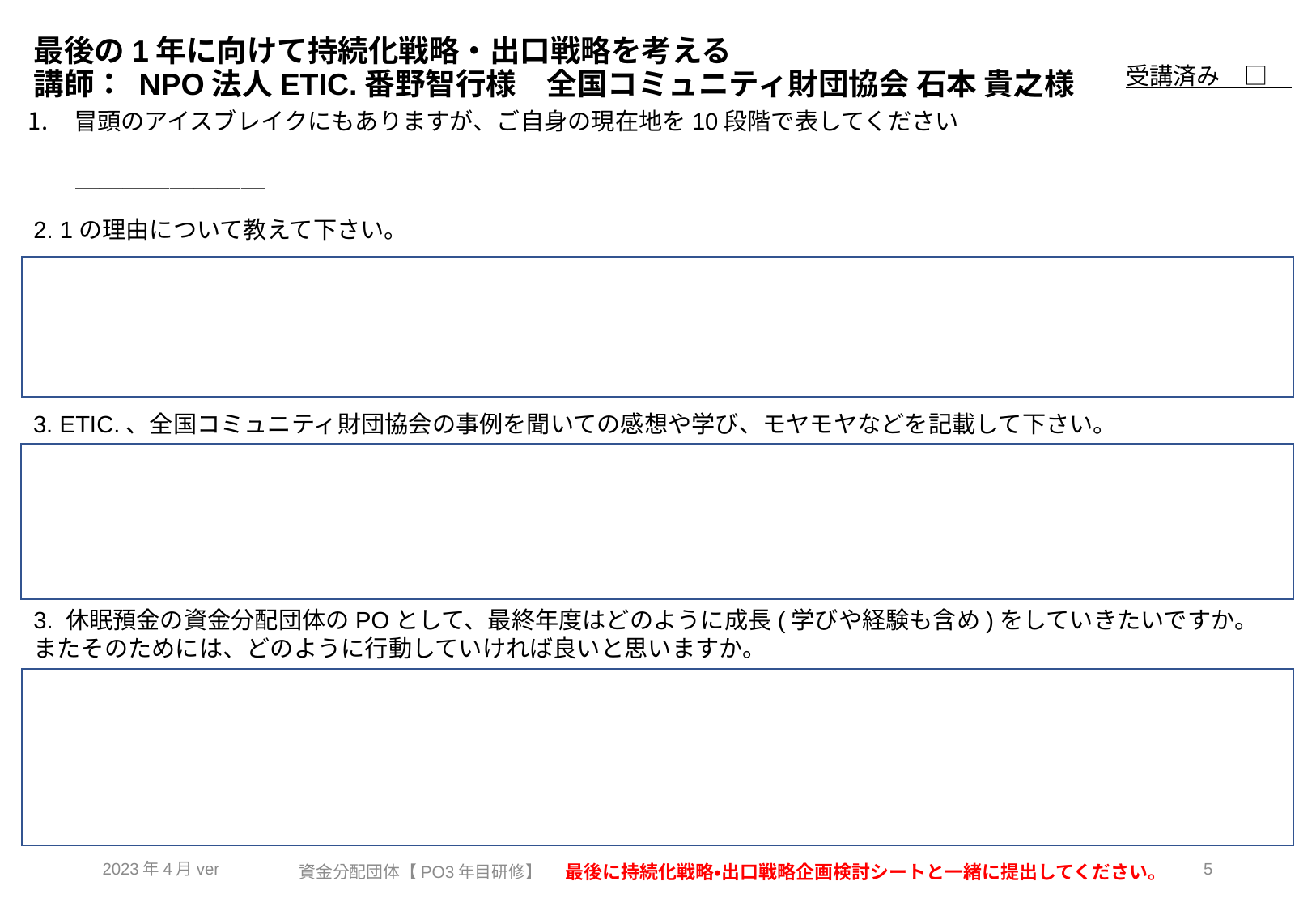

# 最後の1年に向けて持続化戦略・出口戦略を考える　 講師： NPO法人ETIC.番野智行様　全国コミュニティ財団協会 石本 貴之様
受講済み　□
冒頭のアイスブレイクにもありますが、ご自身の現在地を10段階で表してください

　　＿＿＿＿＿＿＿＿
2. 1の理由について教えて下さい。

3. ETIC.、全国コミュニティ財団協会の事例を聞いての感想や学び、モヤモヤなどを記載して下さい。

3. 休眠預金の資金分配団体のPOとして、最終年度はどのように成長(学びや経験も含め)をしていきたいですか。またそのためには、どのように行動していければ良いと思いますか。

2023年4月ver
5
資金分配団体【PO3年目研修】
最後に持続化戦略・出口戦略企画検討シートと一緒に提出してください。